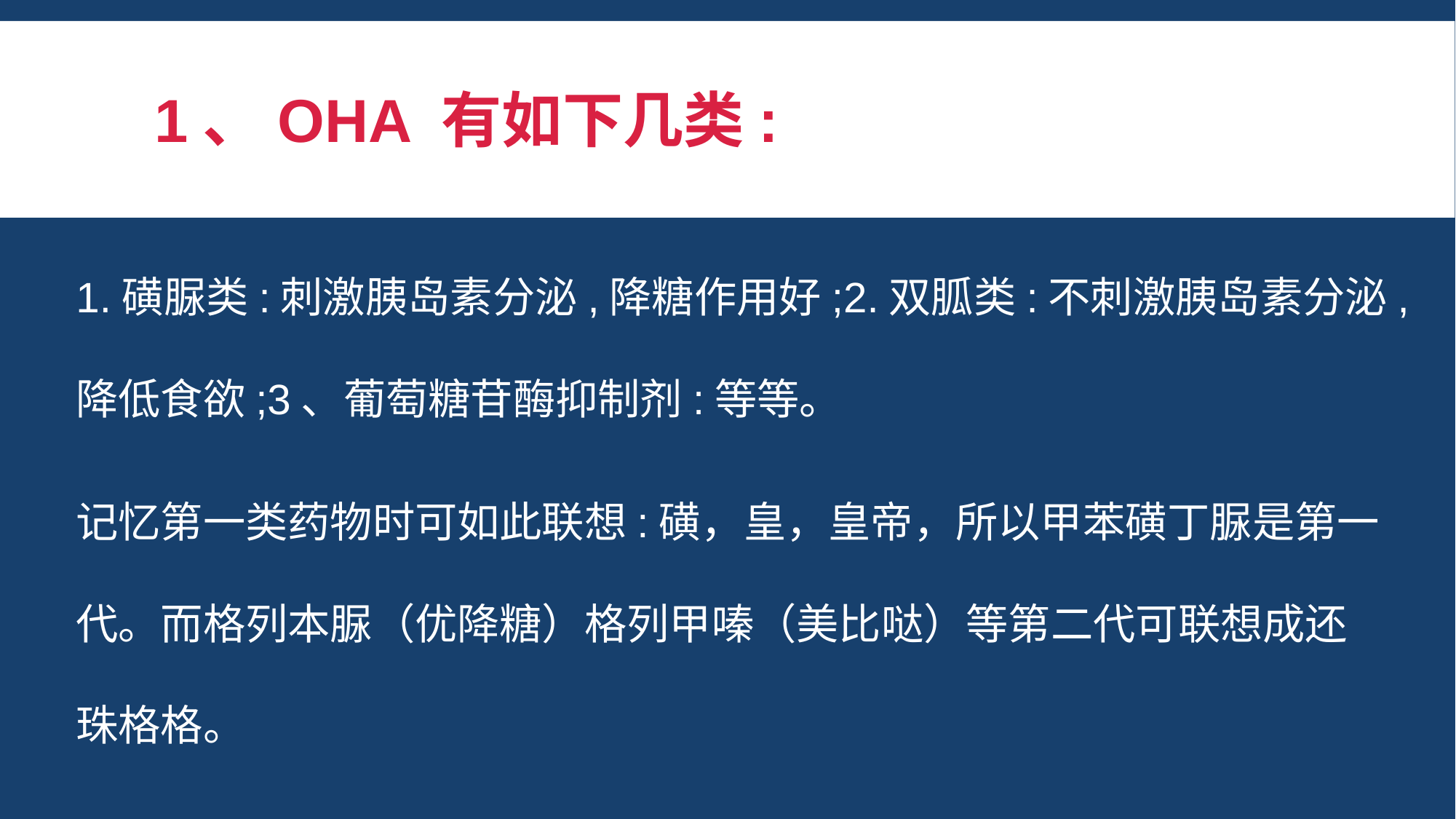

# 1、OHA 有如下几类:
1.磺脲类:刺激胰岛素分泌,降糖作用好;2.双胍类:不刺激胰岛素分泌,降低食欲;3、葡萄糖苷酶抑制剂:等等。
记忆第一类药物时可如此联想:磺，皇，皇帝，所以甲苯磺丁脲是第一代。而格列本脲（优降糖）格列甲嗪（美比哒）等第二代可联想成还珠格格。